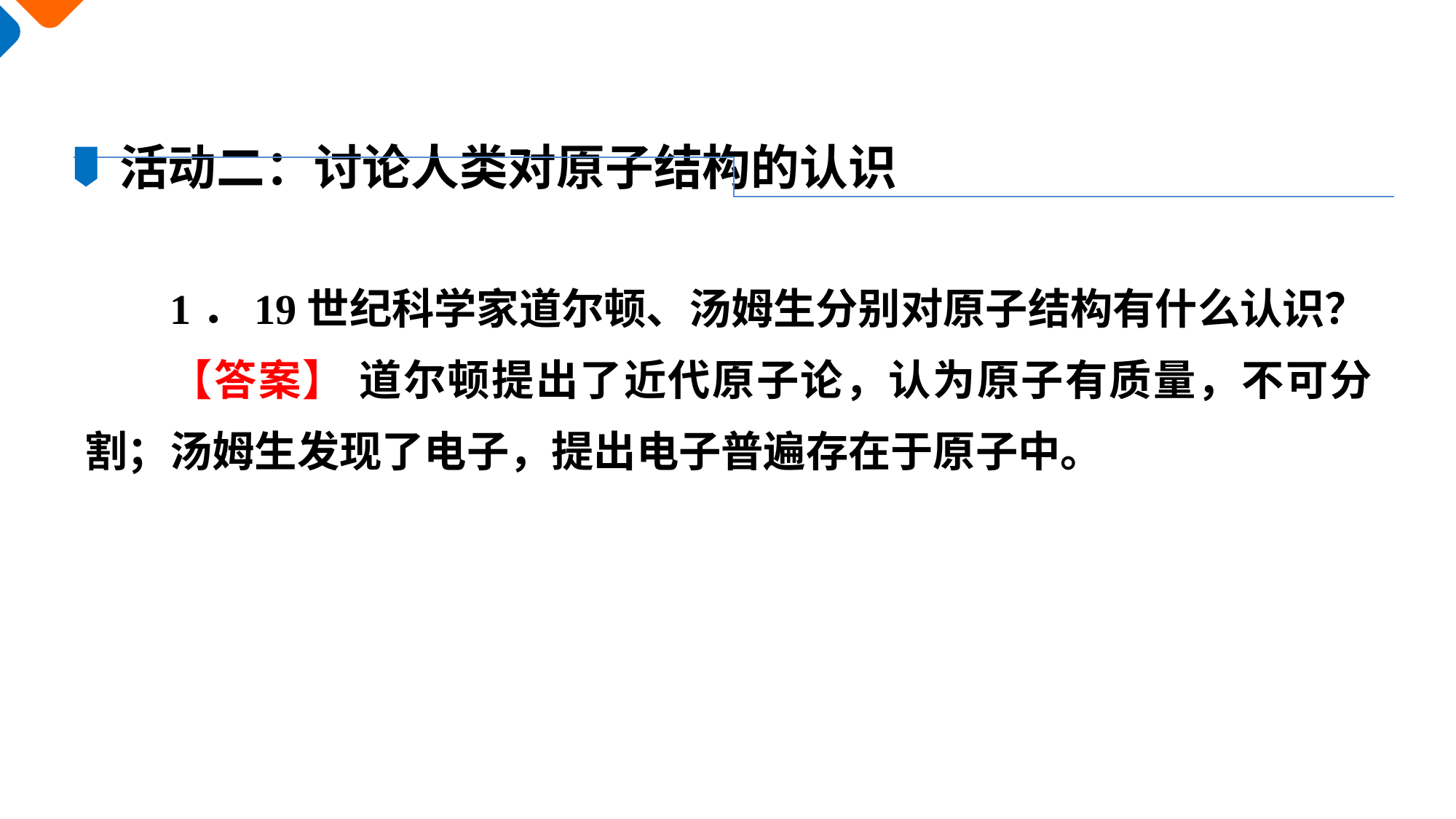

活动二：讨论人类对原子结构的认识

1．19世纪科学家道尔顿、汤姆生分别对原子结构有什么认识？
【答案】 道尔顿提出了近代原子论，认为原子有质量，不可分割；汤姆生发现了电子，提出电子普遍存在于原子中。